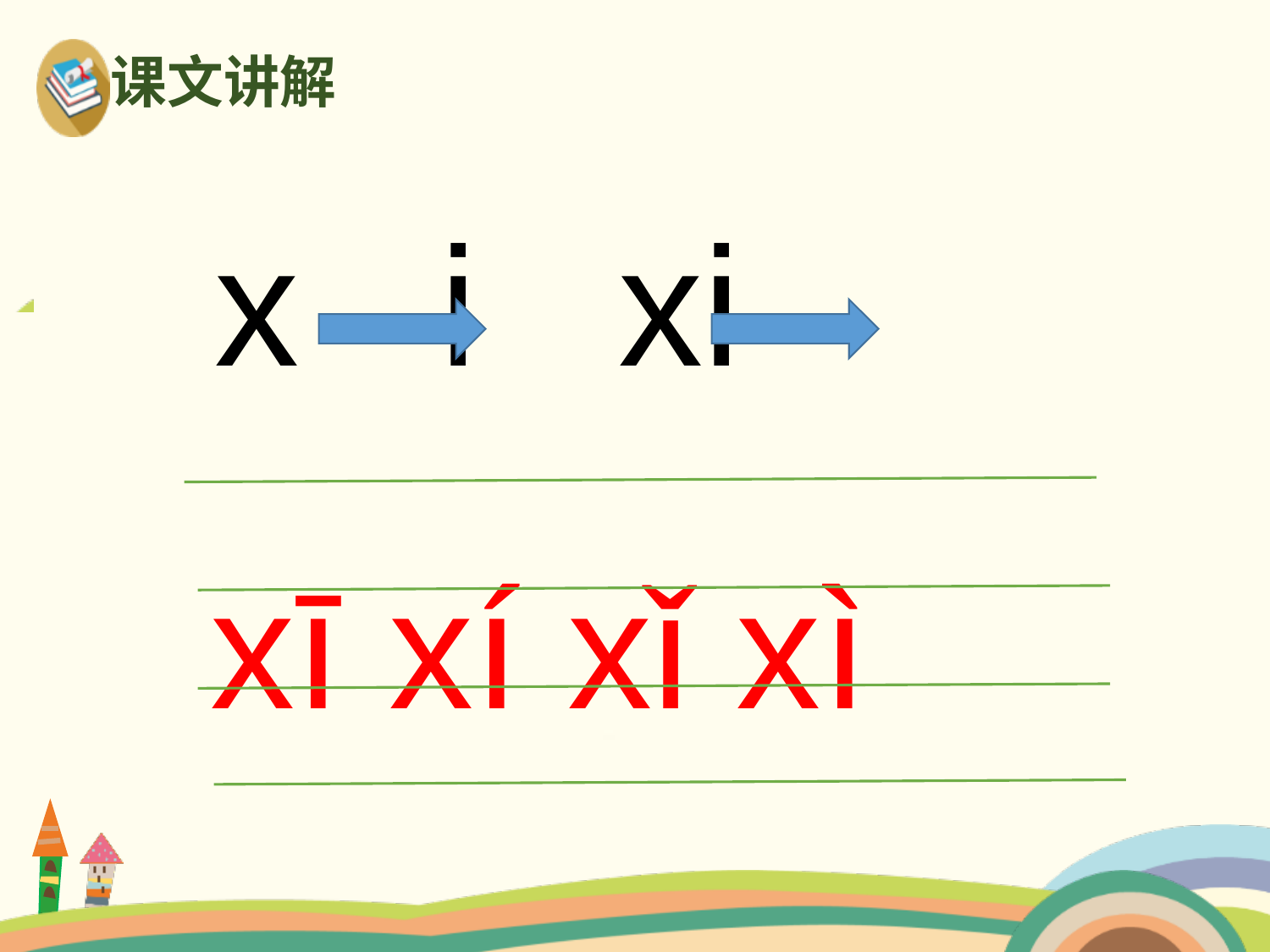

课文讲解
x   i   xi

xī xí xǐ xì